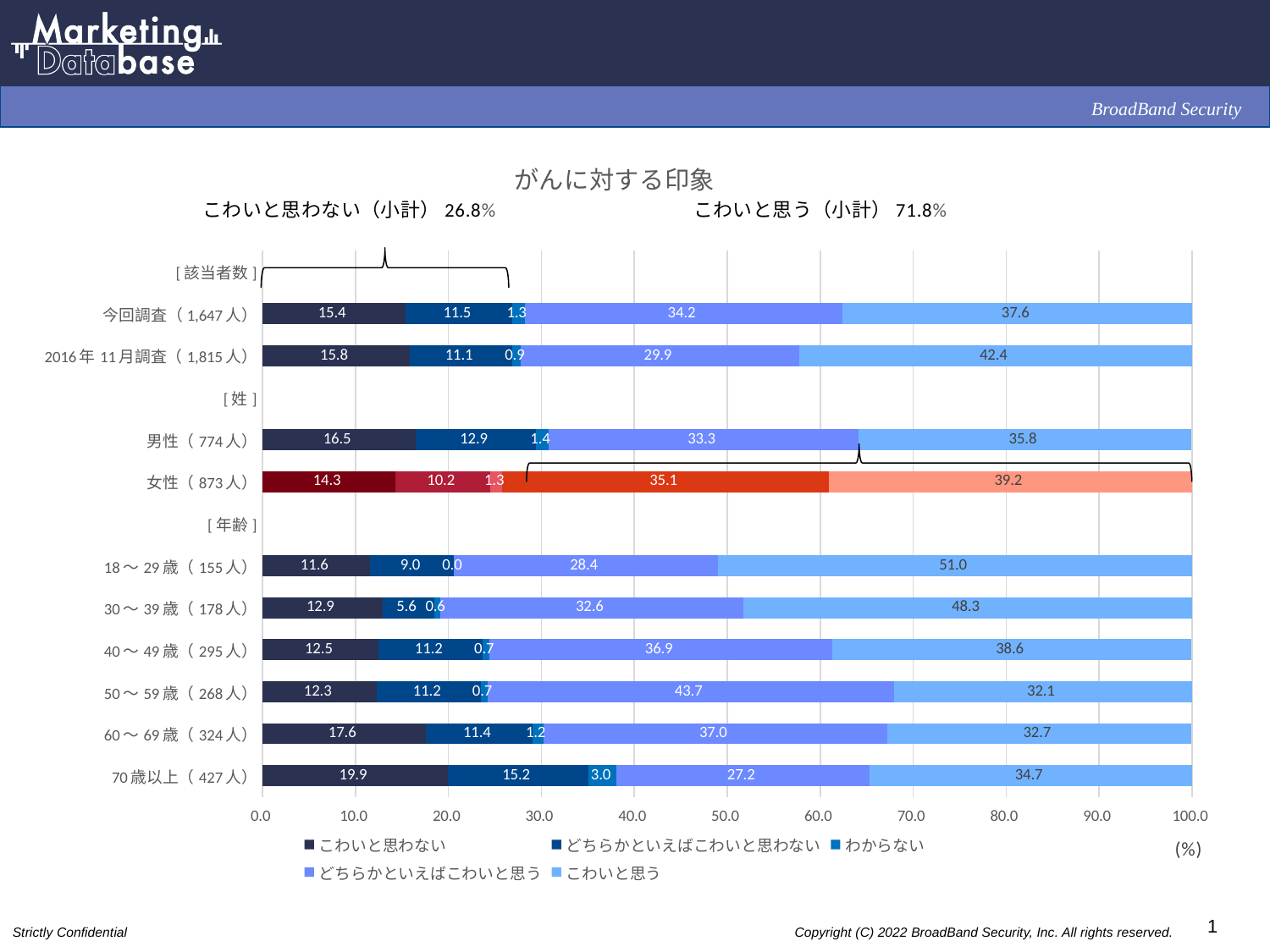

### Chart: がんに対する印象

| Category | こわいと思わない | どちらかといえばこわいと思わない | わからない | どちらかといえばこわいと思う | こわいと思う |
|---|---|---|---|---|---|
| [該当者数] | None | None | None | None | None |
| 今回調査（1,647人） | 15.4 | 11.5 | 1.3 | 34.2 | 37.6 |
| 2016年11月調査（1,815人） | 15.8 | 11.1 | 0.9 | 29.9 | 42.4 |
| [姓] | None | None | None | None | None |
| 男性（774人） | 16.5 | 12.9 | 1.4 | 33.3 | 35.8 |
| 女性（873人） | 14.3 | 10.2 | 1.3 | 35.1 | 39.2 |
| [年齢] | None | None | None | None | None |
| 18～29歳（155人） | 11.6 | 9.0 | 0.0 | 28.4 | 51.0 |
| 30～39歳（178人） | 12.9 | 5.6 | 0.6 | 32.6 | 48.3 |
| 40～49歳（295人） | 12.5 | 11.2 | 0.7 | 36.9 | 38.6 |
| 50～59歳（268人） | 12.3 | 11.2 | 0.7 | 43.7 | 32.1 |
| 60～69歳（324人） | 17.6 | 11.4 | 1.2 | 37.0 | 32.7 |
| 70歳以上（427人） | 19.9 | 15.2 | 3.0 | 27.2 | 34.7 |